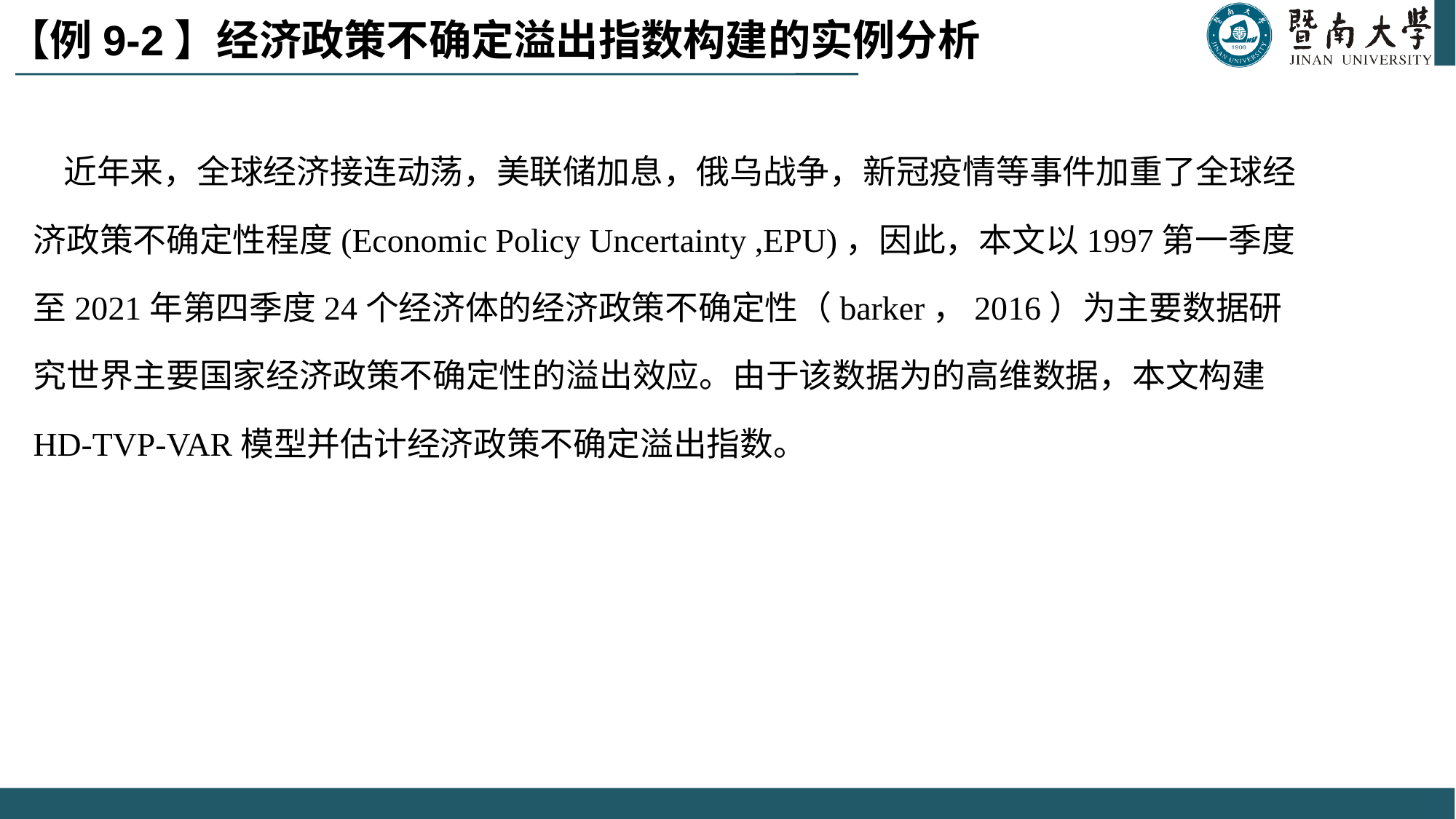

# 【例9-2】经济政策不确定溢出指数构建的实例分析
   近年来，全球经济接连动荡，美联储加息，俄乌战争，新冠疫情等事件加重了全球经济政策不确定性程度(Economic Policy Uncertainty ,EPU)，因此，本文以1997第一季度至2021年第四季度24个经济体的经济政策不确定性（barker，2016）为主要数据研究世界主要国家经济政策不确定性的溢出效应。由于该数据为的高维数据，本文构建HD-TVP-VAR模型并估计经济政策不确定溢出指数。